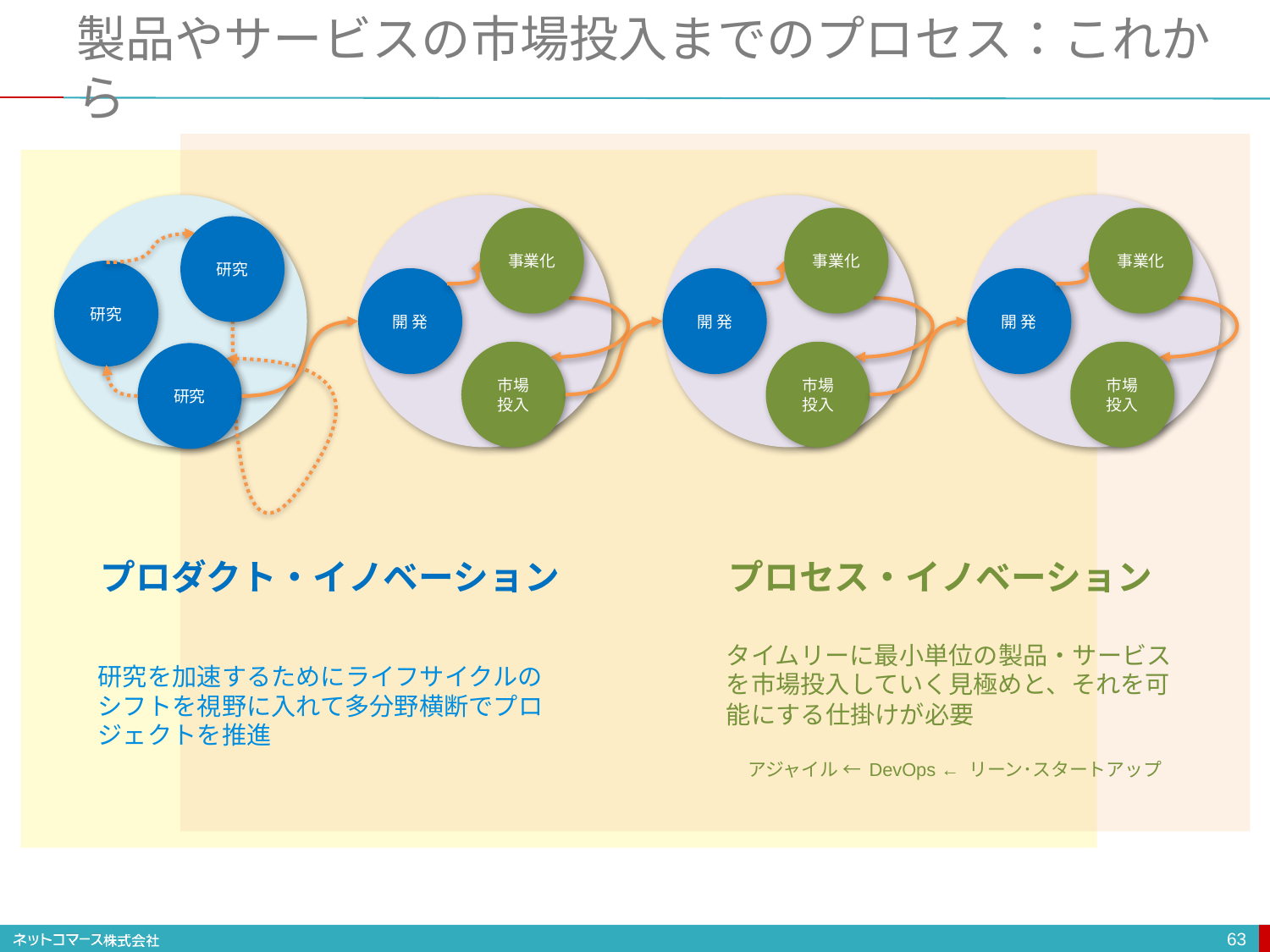

# 製品やサービスの市場投入までのプロセス：これから

事業化
事業化
事業化
研究
研究
開 発
開 発
開 発
市場
投入
市場
投入
市場
投入
研究
プロダクト・イノベーション
プロセス・イノベーション
タイムリーに最小単位の製品・サービスを市場投入していく見極めと、それを可能にする仕掛けが必要

アジャイル ← DevOps ← リーン･スタートアップ
研究を加速するためにライフサイクルのシフトを視野に入れて多分野横断でプロジェクトを推進
63